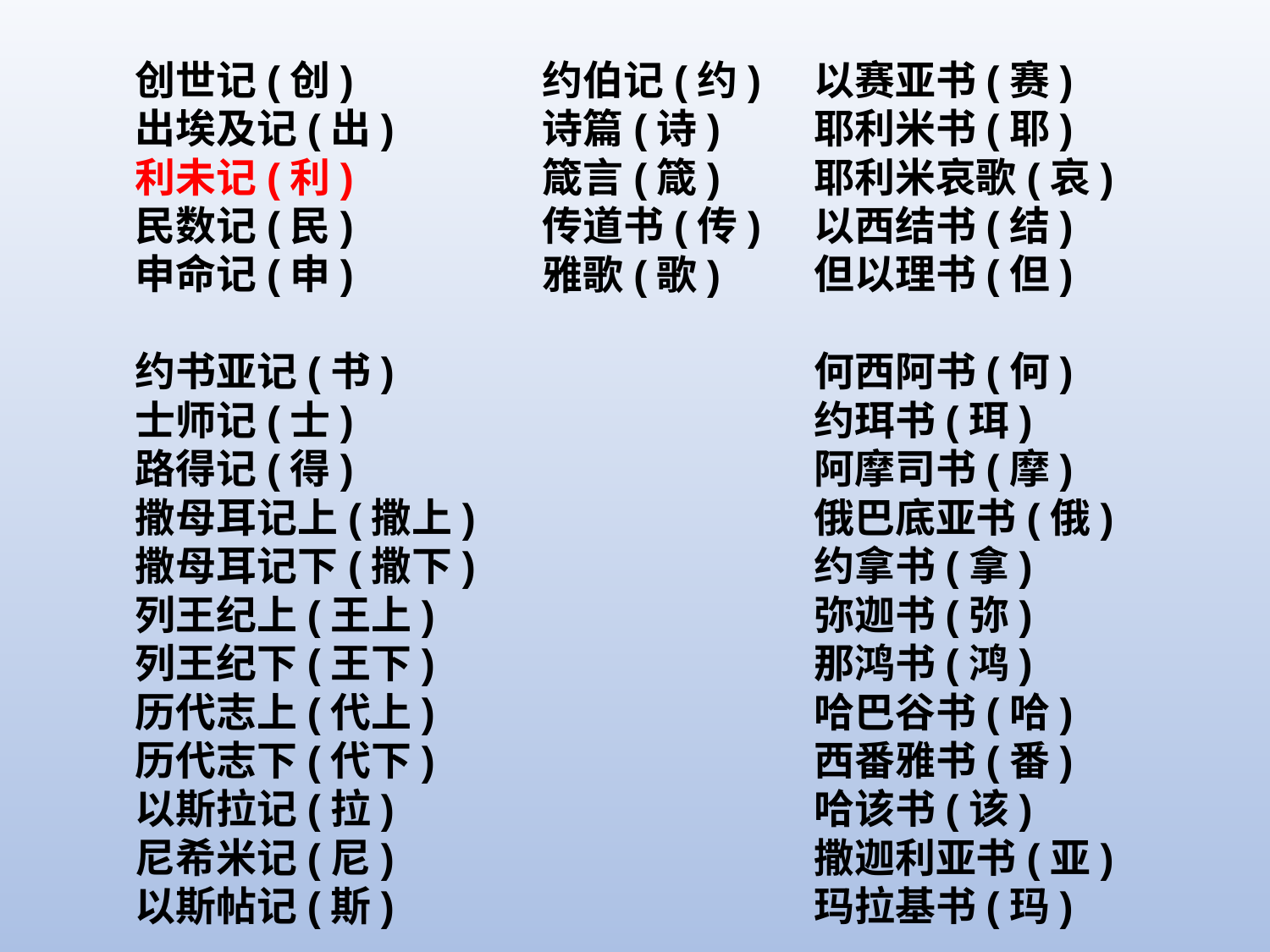

创世记(创)
出埃及记(出)
利未记(利)
民数记(民)
申命记(申)

约书亚记(书)
士师记(士)
路得记(得)
撒母耳记上(撒上)
撒母耳记下(撒下)
列王纪上(王上)
列王纪下(王下)
历代志上(代上)
历代志下(代下)
以斯拉记(拉)
尼希米记(尼)
以斯帖记(斯)
约伯记(约)
诗篇(诗)
箴言(箴)
传道书(传)
雅歌(歌)
以赛亚书(赛)
耶利米书(耶)
耶利米哀歌(哀)
以西结书(结)
但以理书(但)

何西阿书(何)
约珥书(珥)
阿摩司书(摩)
俄巴底亚书(俄)
约拿书(拿)
弥迦书(弥)
那鸿书(鸿)
哈巴谷书(哈)
西番雅书(番)
哈该书(该)
撒迦利亚书(亚)
玛拉基书(玛)